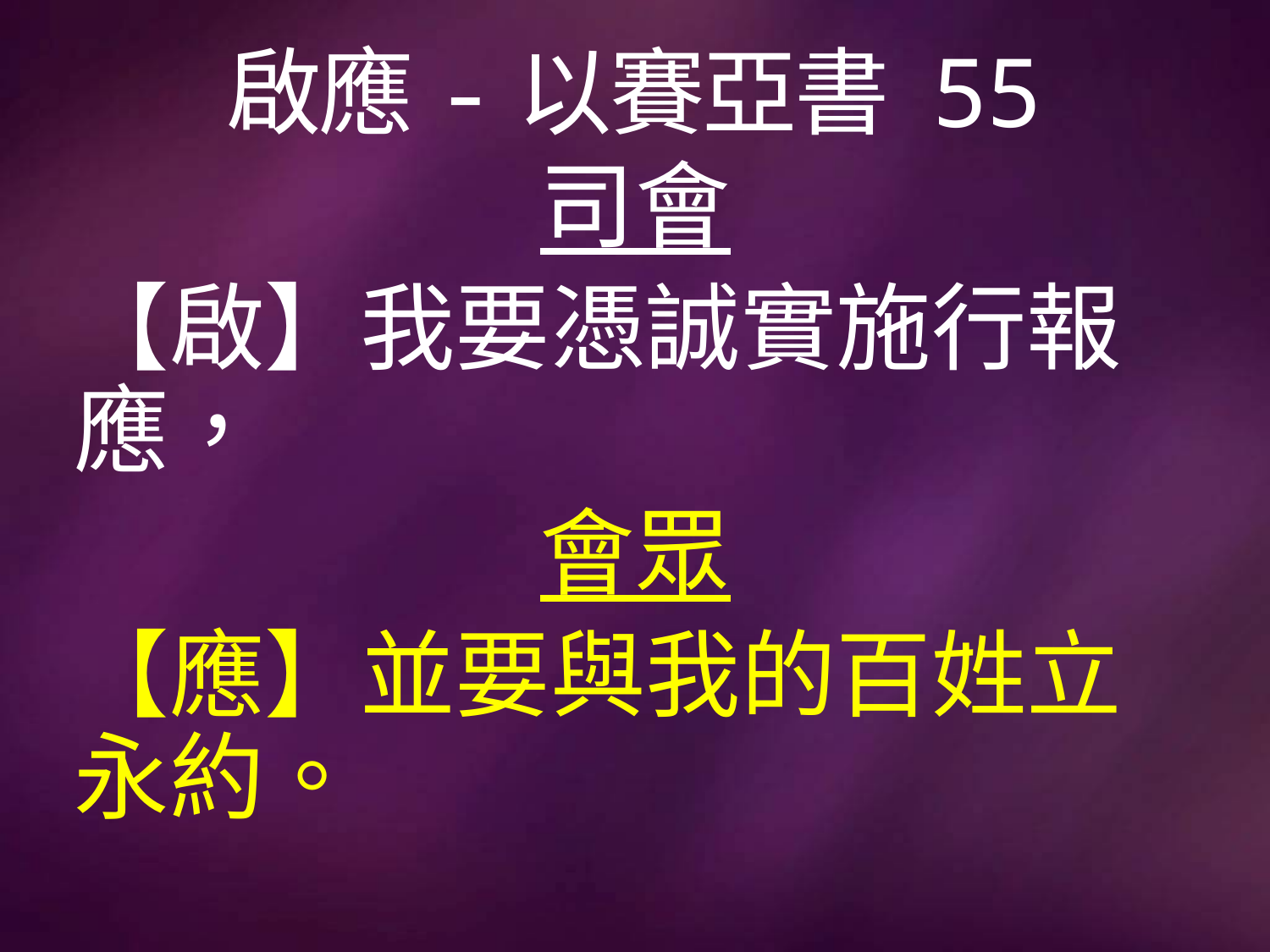

# 啟應-以賽亞書 55
司會
【啟】我要憑誠實施行報應，
會眾
【應】並要與我的百姓立永約。